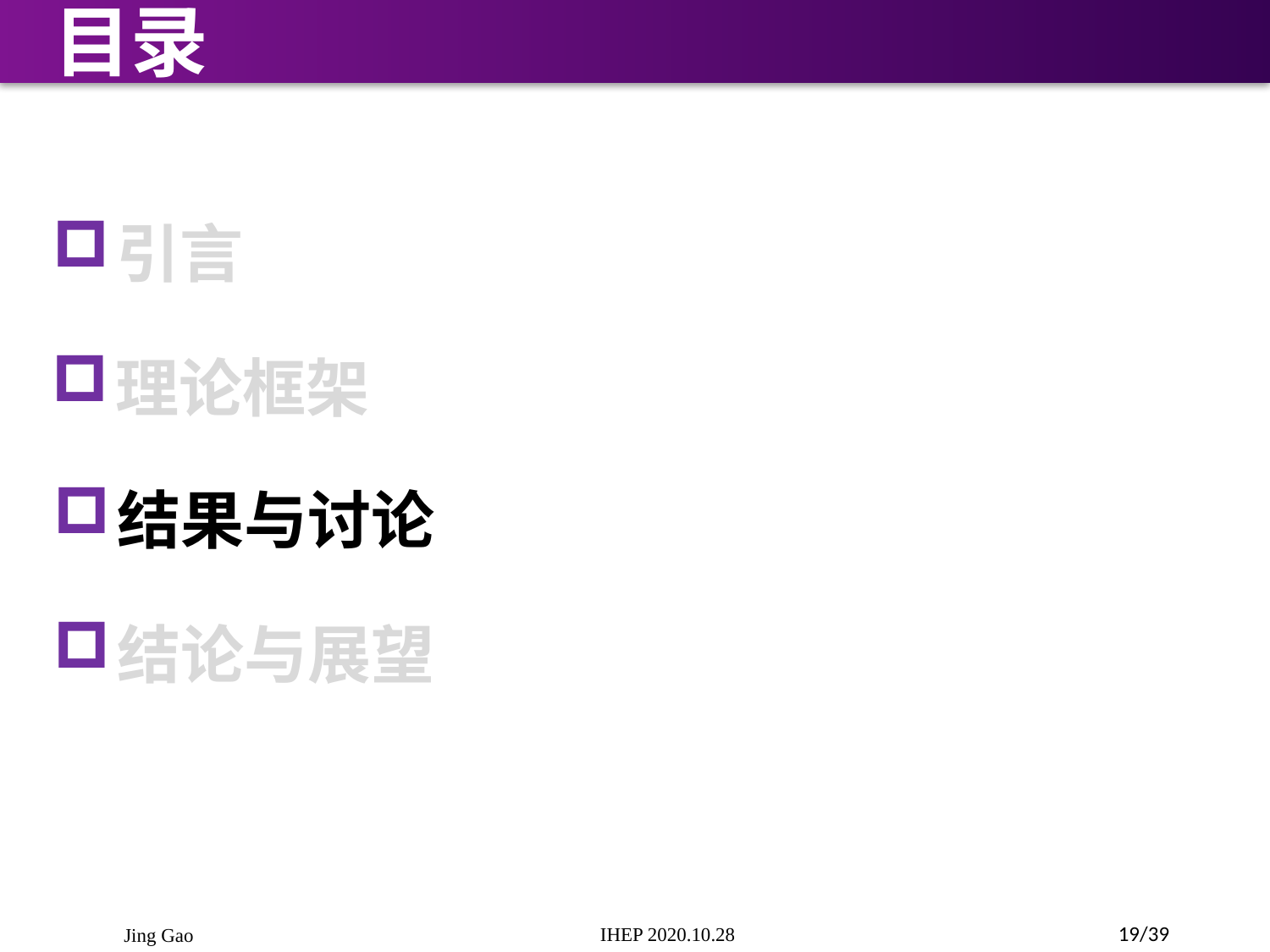

目录
引言
理论框架
结果与讨论
结论与展望
19/39
IHEP 2020.10.28
Jing Gao